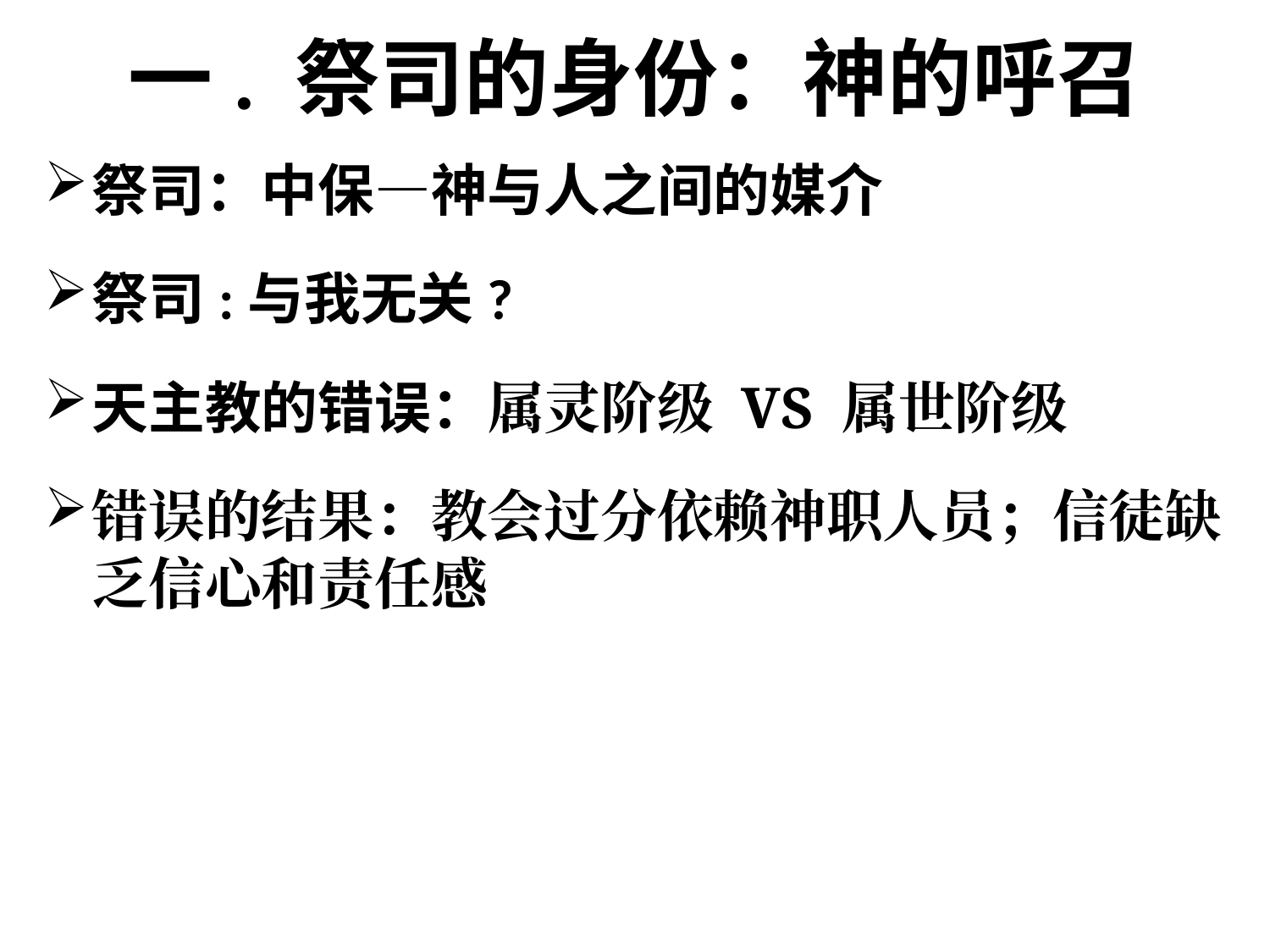

# 一. 祭司的身份：神的呼召
祭司：中保—神与人之间的媒介

祭司:与我无关?

天主教的错误：属灵阶级 VS 属世阶级

错误的结果：教会过分依赖神职人员；信徒缺乏信心和责任感